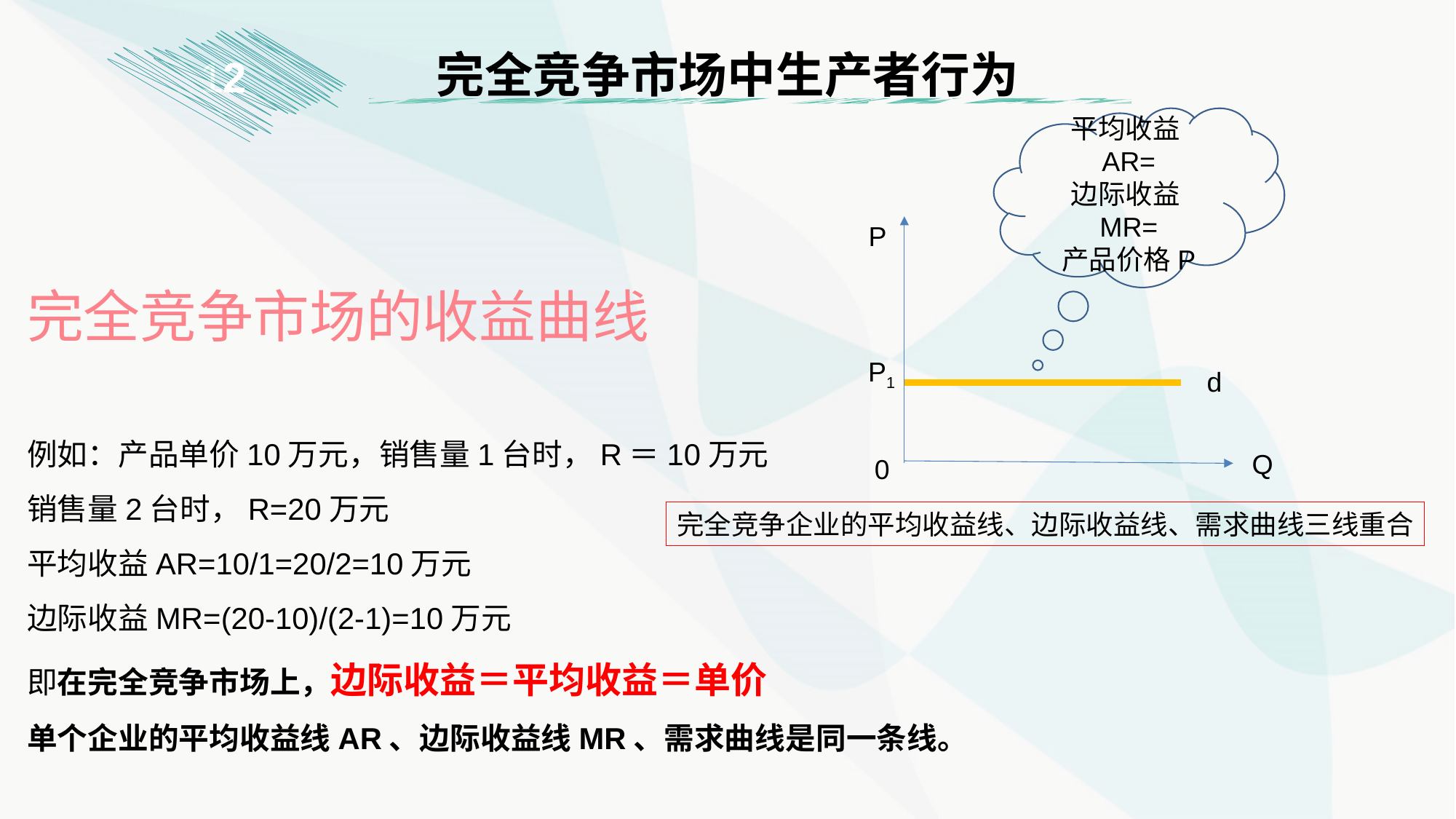

完全竞争市场中生产者行为
1
2
平均收益AR=
边际收益MR=
产品价格P
P
完全竞争市场的收益曲线

例如：产品单价10万元，销售量1台时，R＝10万元
销售量2台时，R=20万元
平均收益AR=10/1=20/2=10万元
边际收益MR=(20-10)/(2-1)=10万元
即在完全竞争市场上，边际收益＝平均收益＝单价
单个企业的平均收益线AR、边际收益线MR、需求曲线是同一条线。
P1
d
Q
0
完全竞争企业的平均收益线、边际收益线、需求曲线三线重合